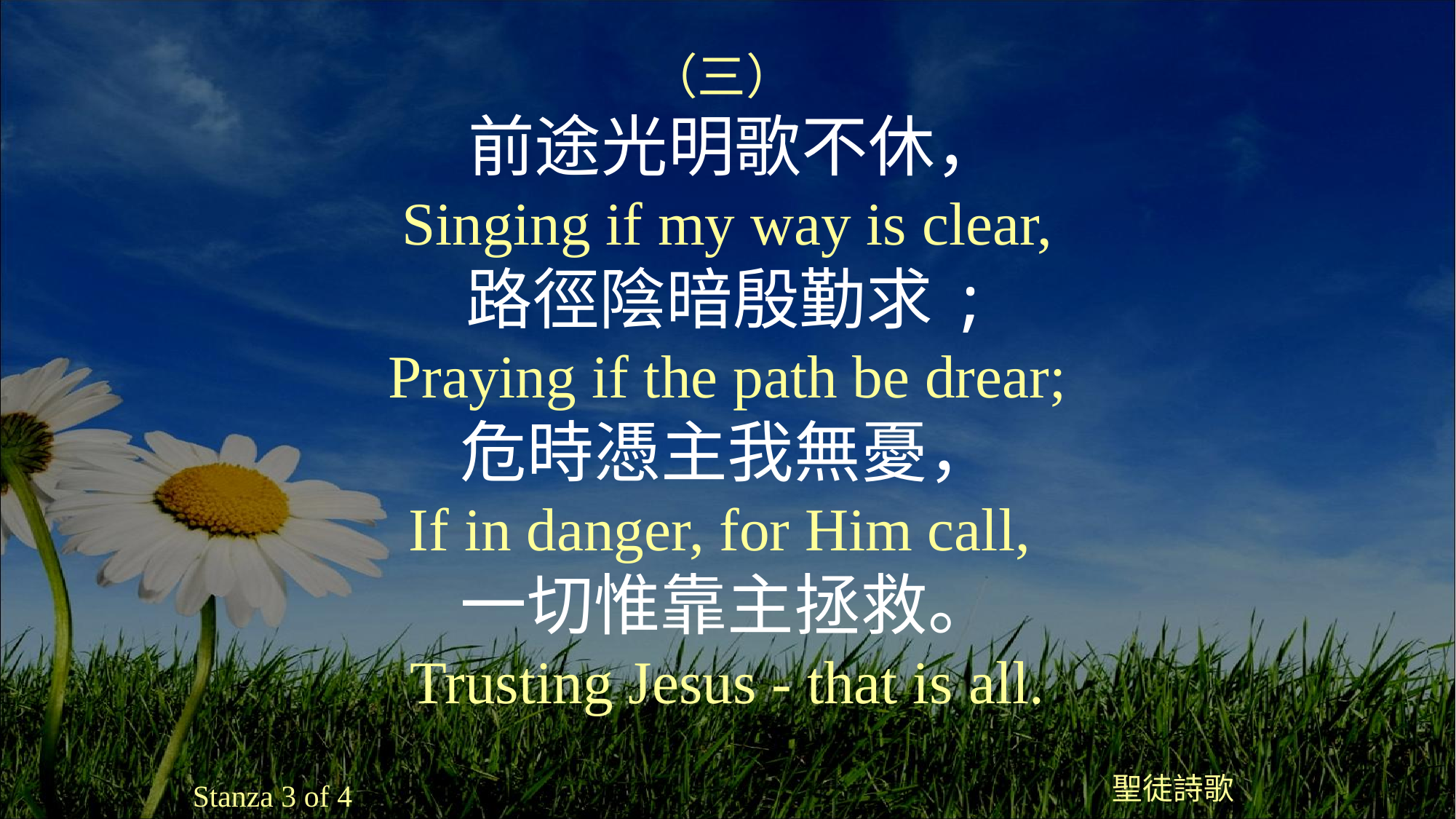

（三）
 前途光明歌不休，
Singing if my way is clear,
路徑陰暗殷勤求;
Praying if the path be drear;
危時憑主我無憂，
If in danger, for Him call,
一切惟靠主拯救。
Trusting Jesus - that is all.
聖徒詩歌
Stanza 3 of 4